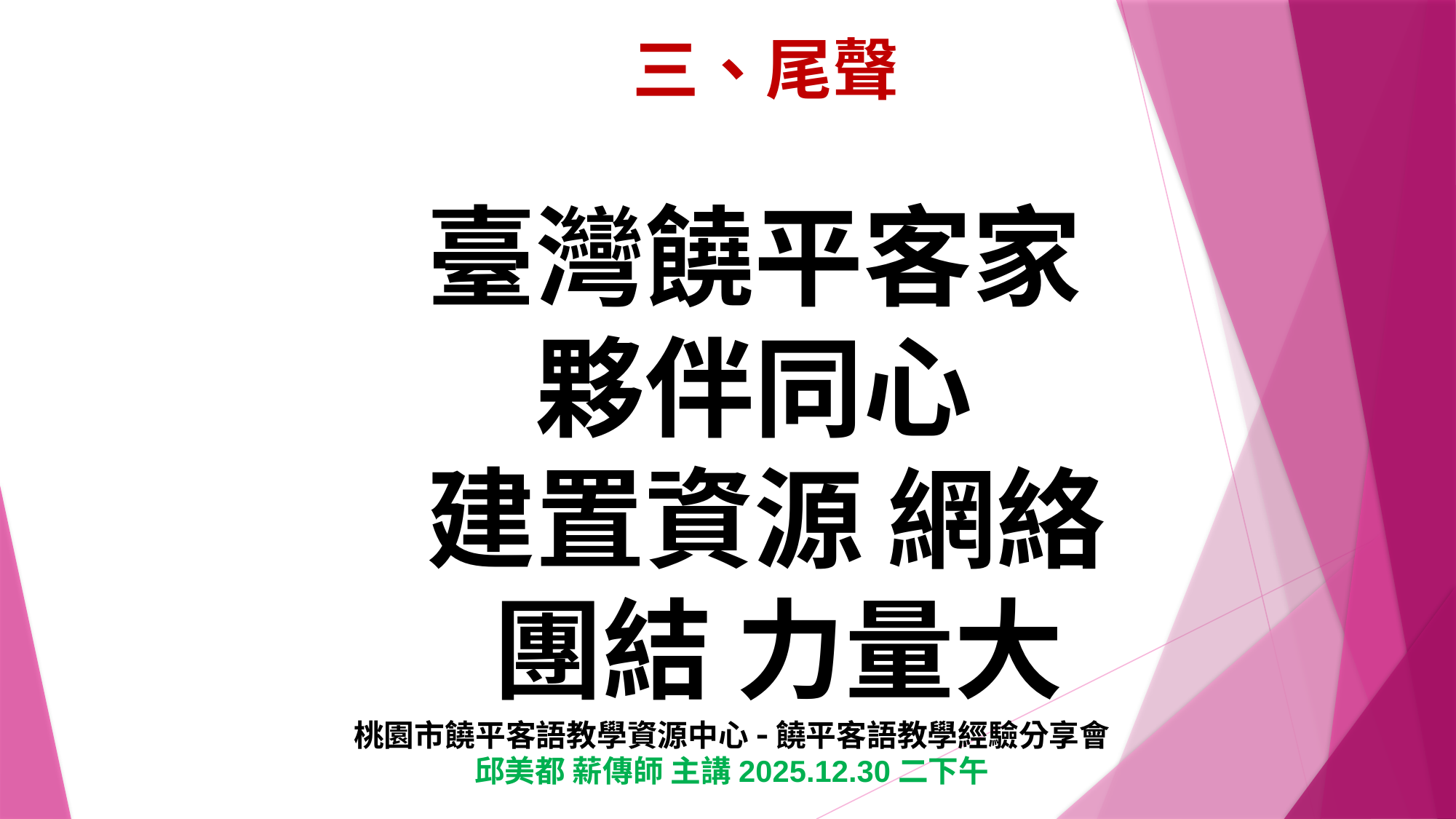

# 三、尾聲 臺灣饒平客家 夥伴同心 建置資源 網絡 團結 力量大
桃園市饒平客語教學資源中心-饒平客語教學經驗分享會
邱美都 薪傳師 主講2025.12.30二下午